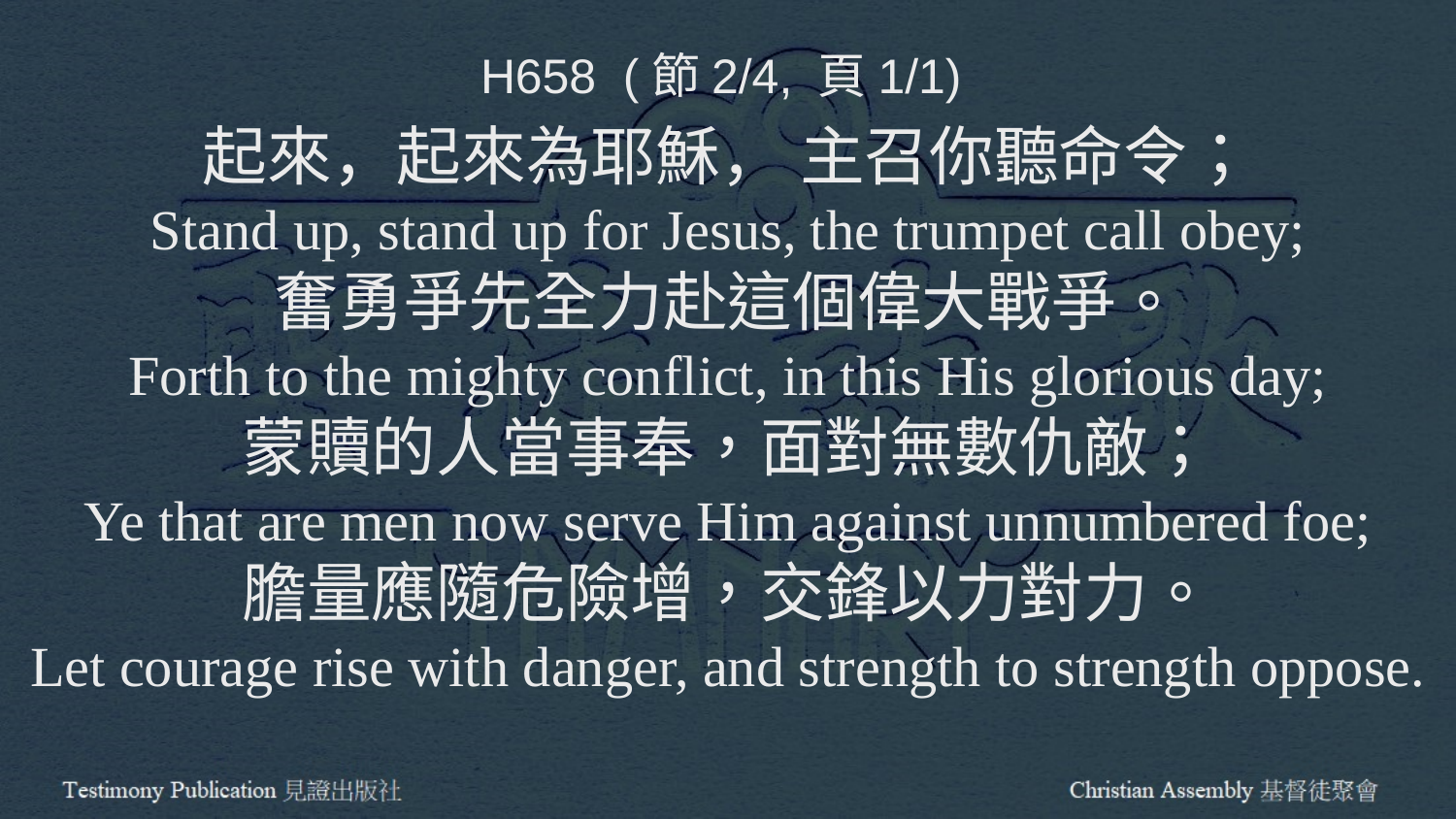

H658  (節2/4, 頁1/1)
起來，起來為耶穌， 主召你聽命令；
Stand up, stand up for Jesus, the trumpet call obey;
奮勇爭先全力赴這個偉大戰爭。
Forth to the mighty conflict, in this His glorious day;
蒙贖的人當事奉，面對無數仇敵；
Ye that are men now serve Him against unnumbered foe;
膽量應隨危險增，交鋒以力對力。
Let courage rise with danger, and strength to strength oppose.